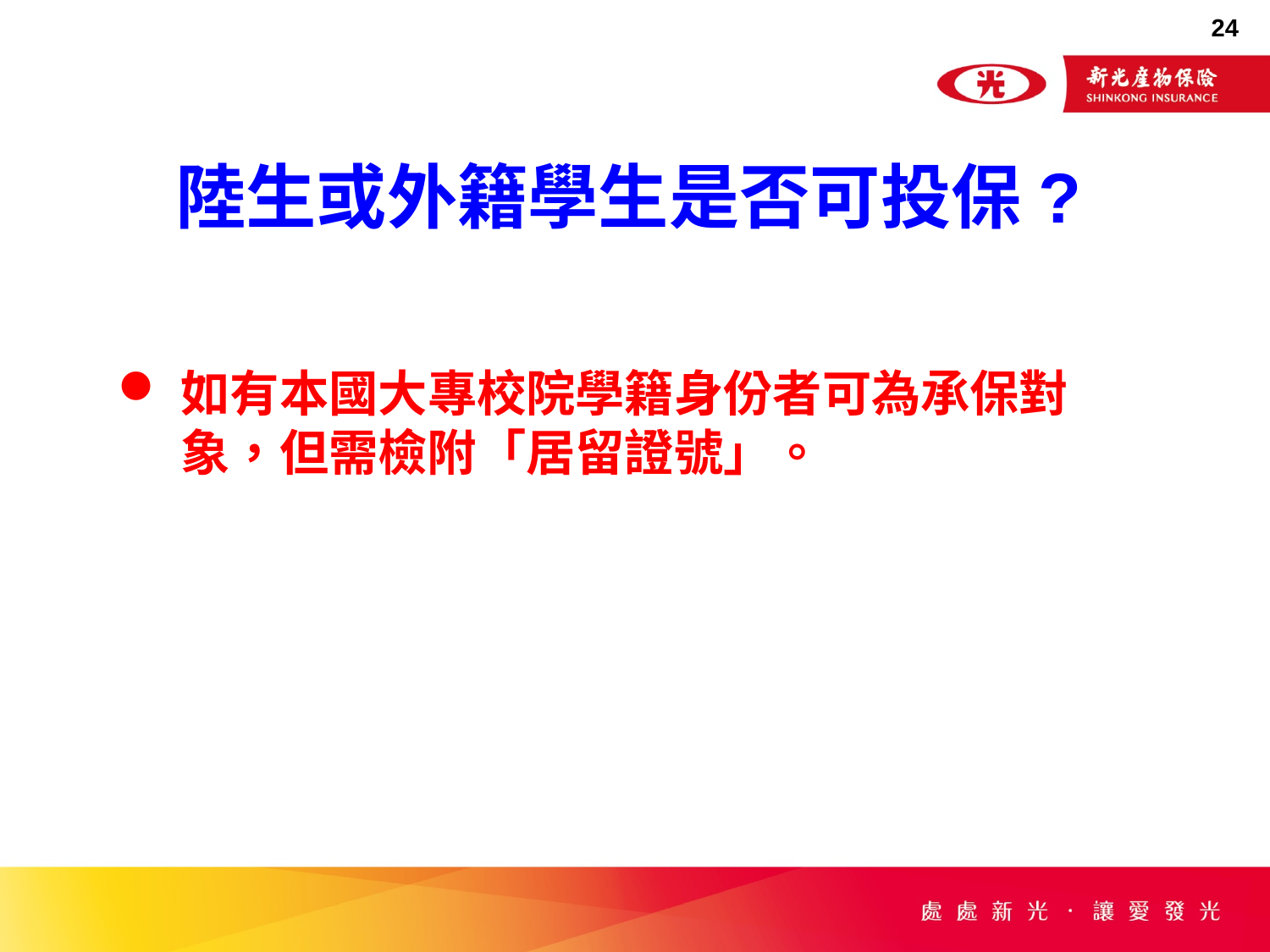

陸生或外籍學生是否可投保?
如有本國大專校院學籍身份者可為承保對象，但需檢附「居留證號」。